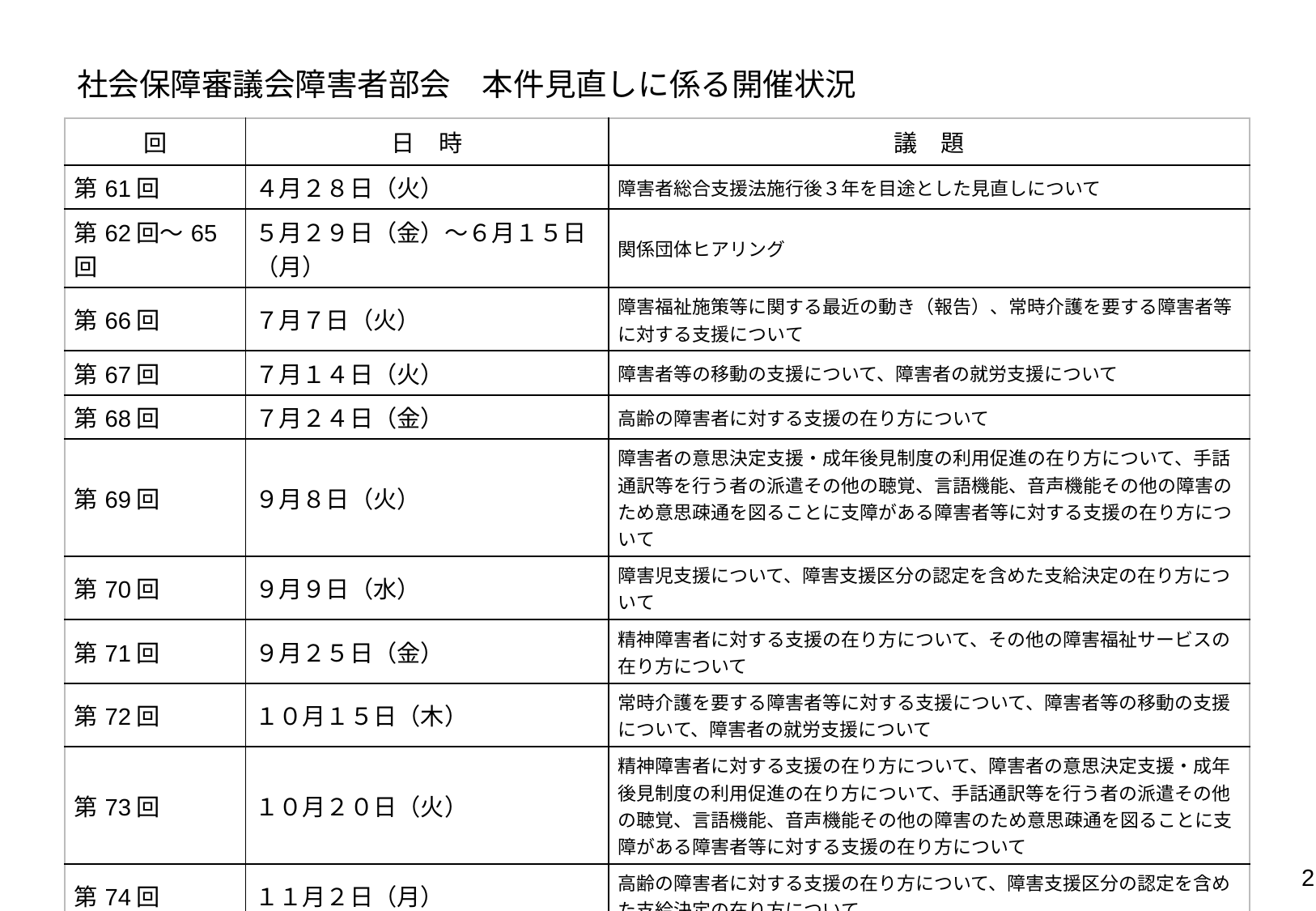

# 社会保障審議会障害者部会　本件見直しに係る開催状況
| 回 | 日　時 | 議　題 |
| --- | --- | --- |
| 第61回 | ４月２８日（火） | 障害者総合支援法施行後３年を目途とした見直しについて |
| 第62回～65回 | ５月２９日（金）～６月１５日（月） | 関係団体ヒアリング |
| 第66回 | ７月７日（火） | 障害福祉施策等に関する最近の動き（報告）、常時介護を要する障害者等に対する支援について |
| 第67回 | ７月１４日（火） | 障害者等の移動の支援について、障害者の就労支援について |
| 第68回 | ７月２４日（金） | 高齢の障害者に対する支援の在り方について |
| 第69回 | ９月８日（火） | 障害者の意思決定支援・成年後見制度の利用促進の在り方について、手話通訳等を行う者の派遣その他の聴覚、言語機能、音声機能その他の障害のため意思疎通を図ることに支障がある障害者等に対する支援の在り方について |
| 第70回 | ９月９日（水） | 障害児支援について、障害支援区分の認定を含めた支給決定の在り方について |
| 第71回 | ９月２５日（金） | 精神障害者に対する支援の在り方について、その他の障害福祉サービスの在り方について |
| 第72回 | １０月１５日（木） | 常時介護を要する障害者等に対する支援について、障害者等の移動の支援について、障害者の就労支援について |
| 第73回 | １０月２０日（火） | 精神障害者に対する支援の在り方について、障害者の意思決定支援・成年後見制度の利用促進の在り方について、手話通訳等を行う者の派遣その他の聴覚、言語機能、音声機能その他の障害のため意思疎通を図ることに支障がある障害者等に対する支援の在り方について |
| 第74回 | １１月２日（月） | 高齢の障害者に対する支援の在り方について、障害支援区分の認定を含めた支給決定の在り方について |
| 第75回 | １１月９日（月） | 障害児支援について、その他の障害福祉サービスの在り方について |
| 第76回・77回 | １１月１３日（金）、１１月２７日（金） | 議論の整理 |
| 第78回・79回 | １２月４日（金）、１４日（月） | 報告書（案）について |
2